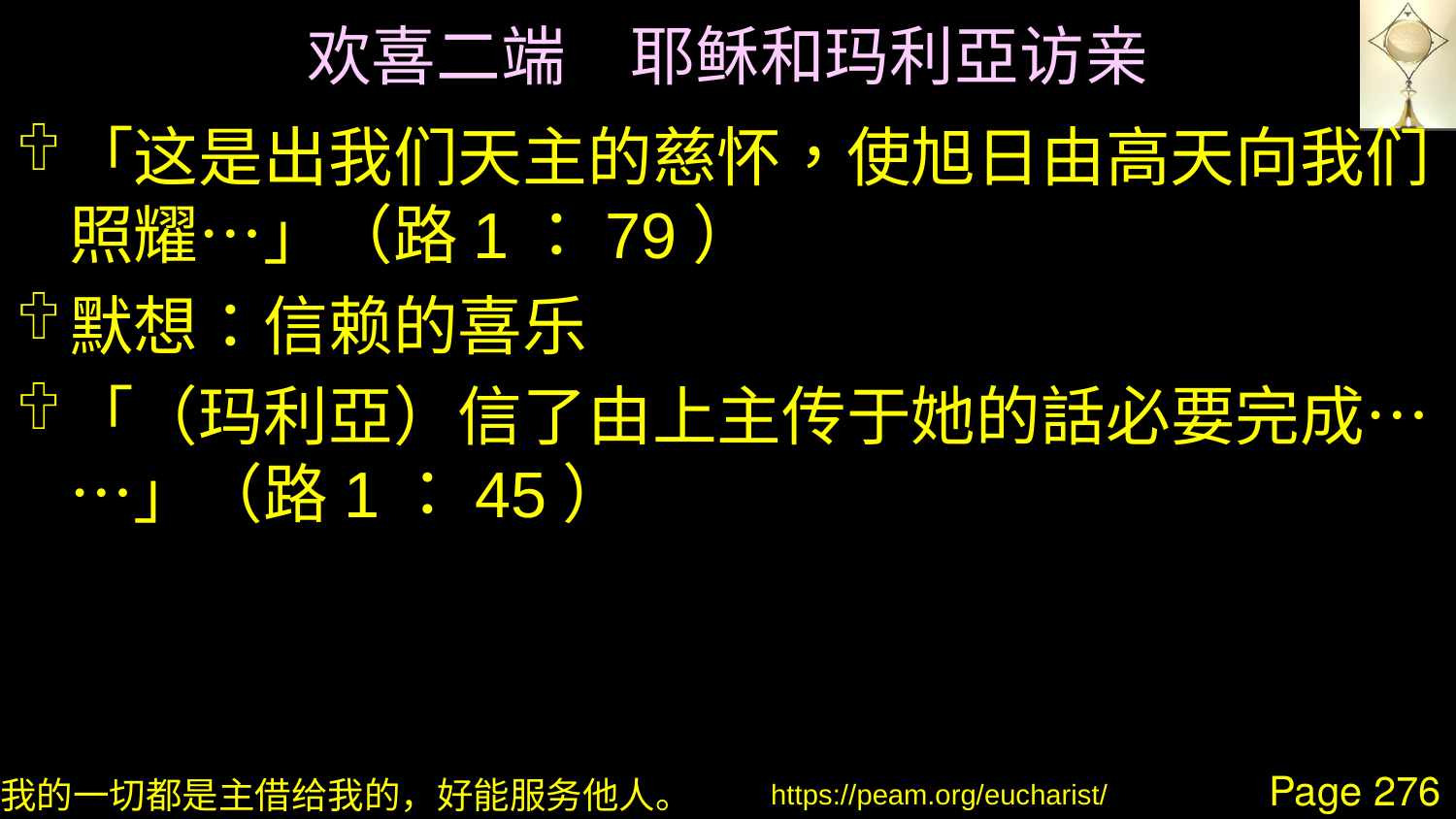

# 欢喜二端　耶稣和玛利亞访亲
「这是出我们天主的慈怀，使旭日由高天向我们照耀…」（路1：79）
默想：信赖的喜乐
「（玛利亞）信了由上主传于她的話必要完成……」（路1：45）